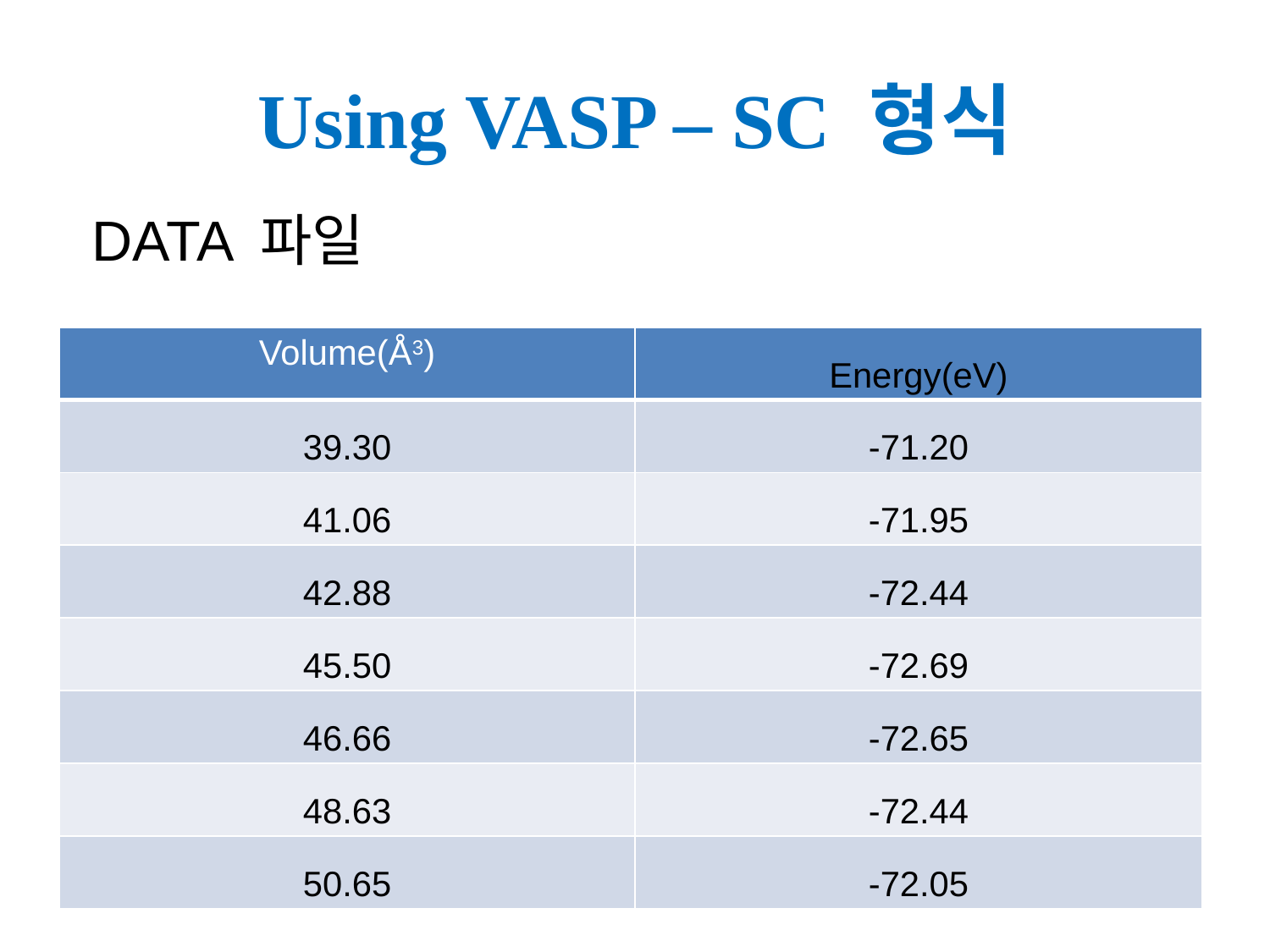

# Using VASP – SC 형식
DATA 파일
| Volume(Å3) | Energy(eV) |
| --- | --- |
| 39.30 | -71.20 |
| 41.06 | -71.95 |
| 42.88 | -72.44 |
| 45.50 | -72.69 |
| 46.66 | -72.65 |
| 48.63 | -72.44 |
| 50.65 | -72.05 |